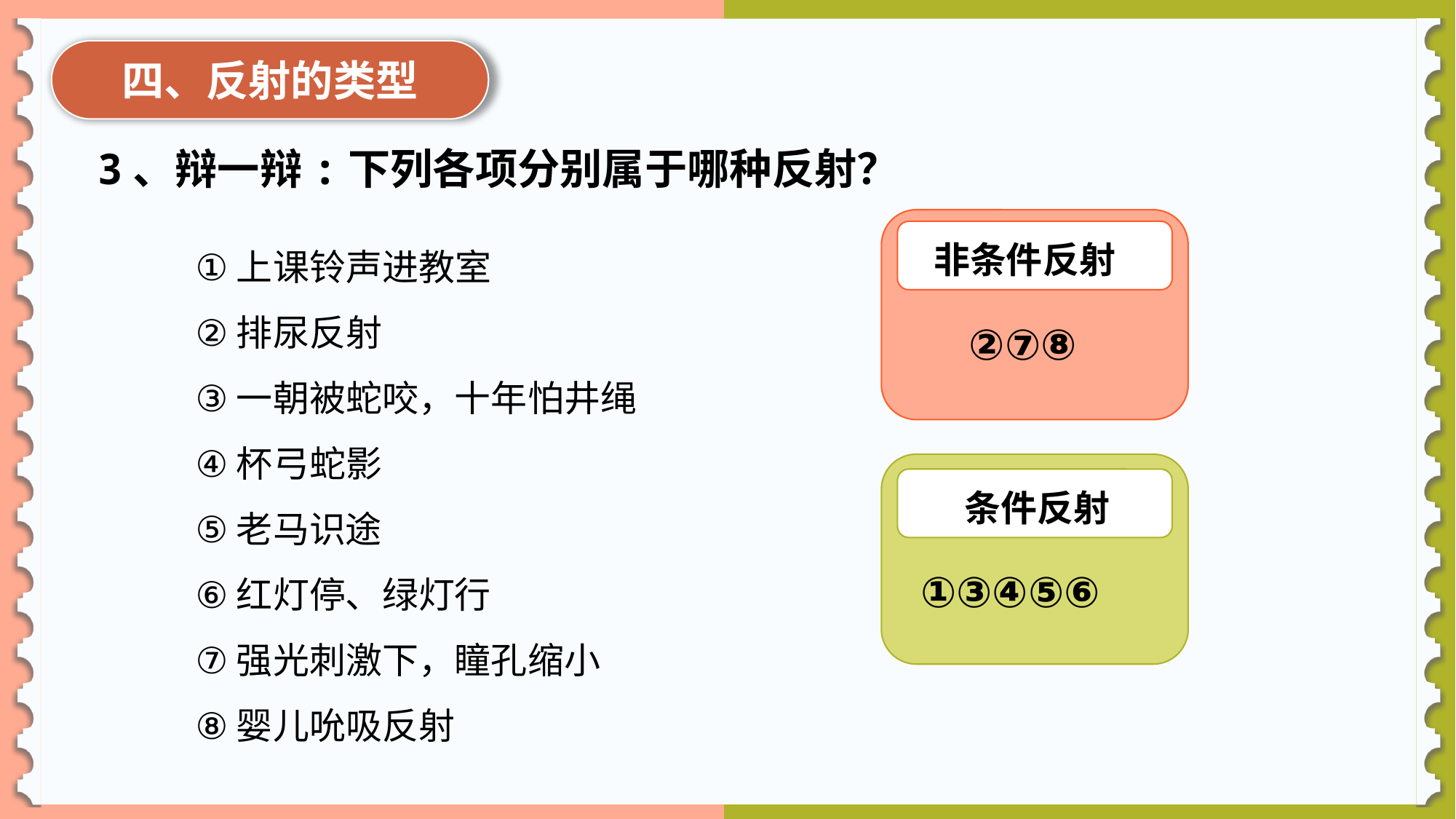

四、反射的类型
3、辩一辩:下列各项分别属于哪种反射？

上课铃声进教室
排尿反射
一朝被蛇咬，十年怕井绳
杯弓蛇影
老马识途
红灯停、绿灯行
强光刺激下，瞳孔缩小
婴儿吮吸反射

非条件反射
②⑦⑧

条件反射
①③④⑤⑥